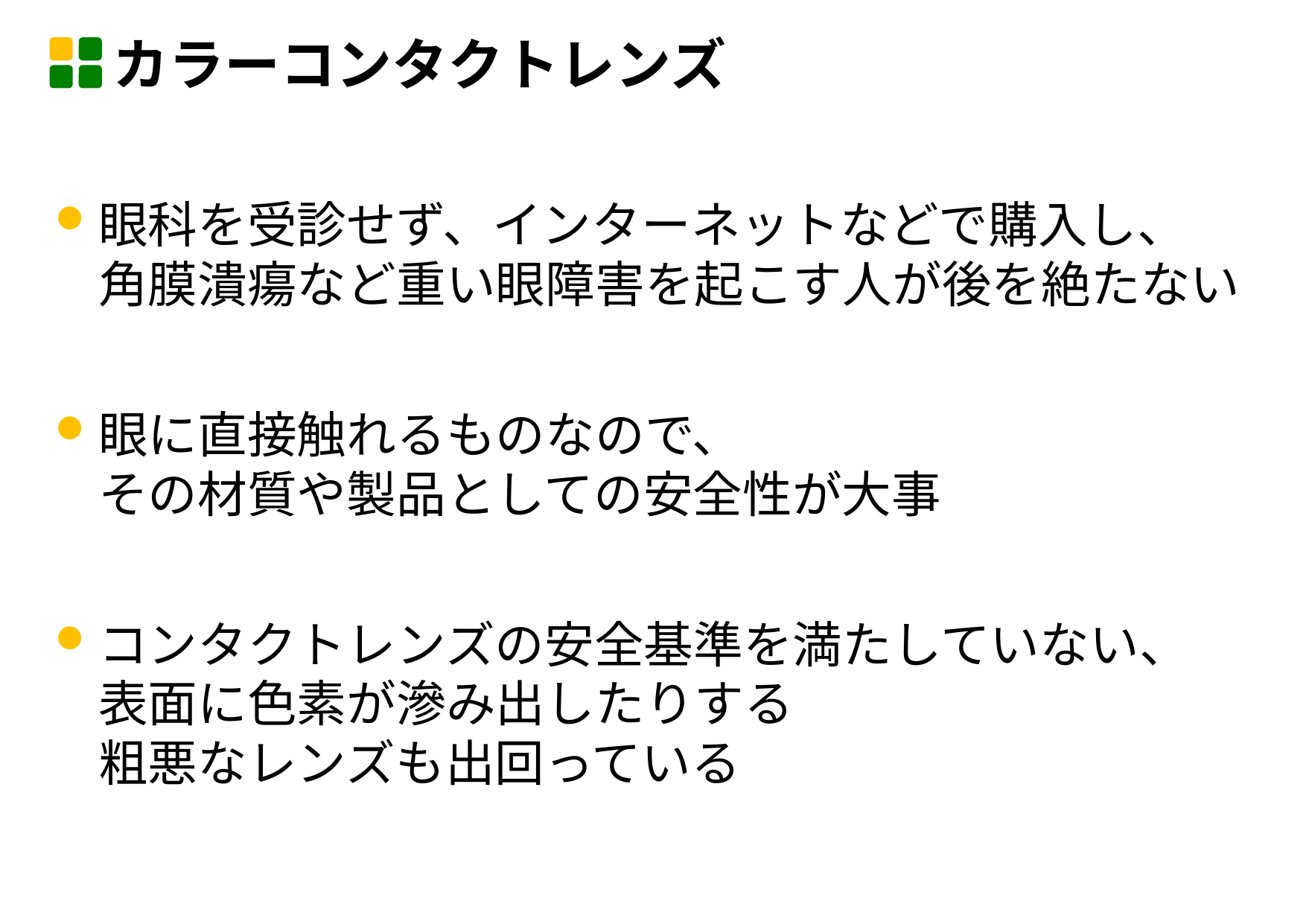

カラーコンタクトレンズ

眼科を受診せず、インターネットなどで購入し、
角膜潰瘍など重い眼障害を起こす人が後を絶たない

眼に直接触れるものなので、
その材質や製品としての安全性が大事

コンタクトレンズの安全基準を満たしていない、
表面に色素が滲み出したりする
粗悪なレンズも出回っている